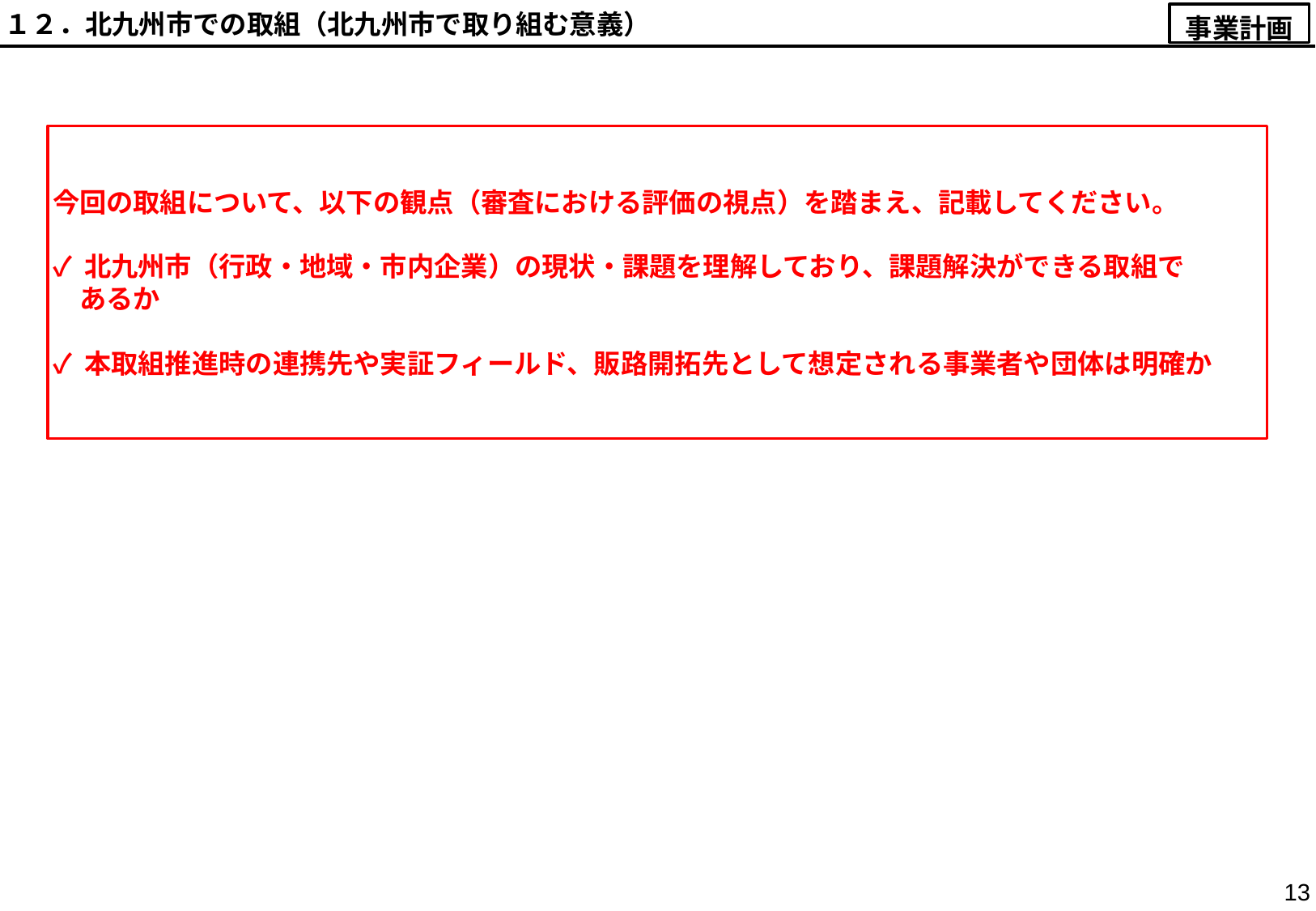

１２．北九州市での取組（北九州市で取り組む意義）
事業計画
今回の取組について、以下の観点（審査における評価の視点）を踏まえ、記載してください。

✓ 北九州市（行政・地域・市内企業）の現状・課題を理解しており、課題解決ができる取組で
　あるか

✓ 本取組推進時の連携先や実証フィールド、販路開拓先として想定される事業者や団体は明確か
13